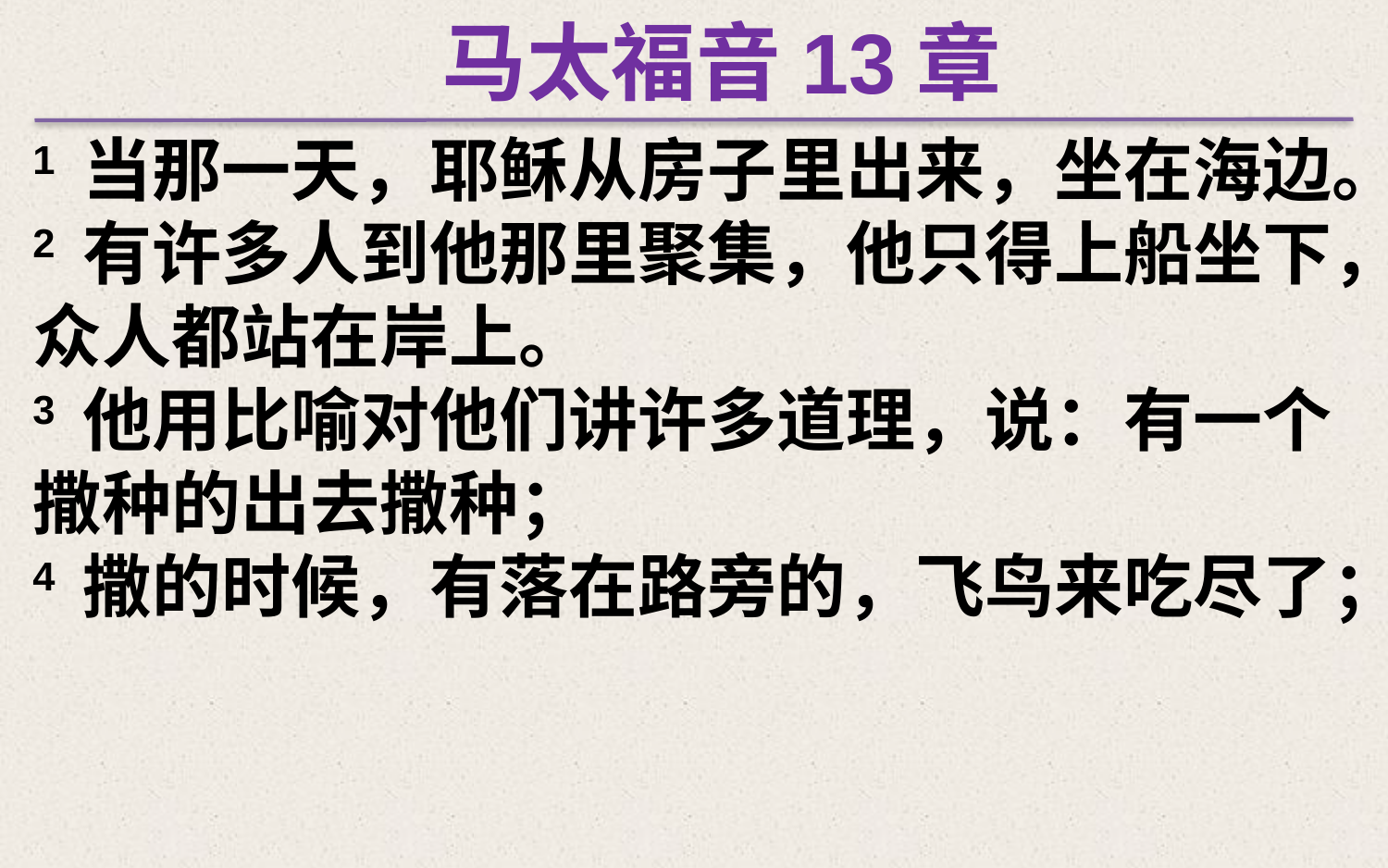

马太福音13章
1 当那一天，耶稣从房子里出来，坐在海边。
2 有许多人到他那里聚集，他只得上船坐下，众人都站在岸上。
3 他用比喻对他们讲许多道理，说：有一个撒种的出去撒种；
4 撒的时候，有落在路旁的，飞鸟来吃尽了；